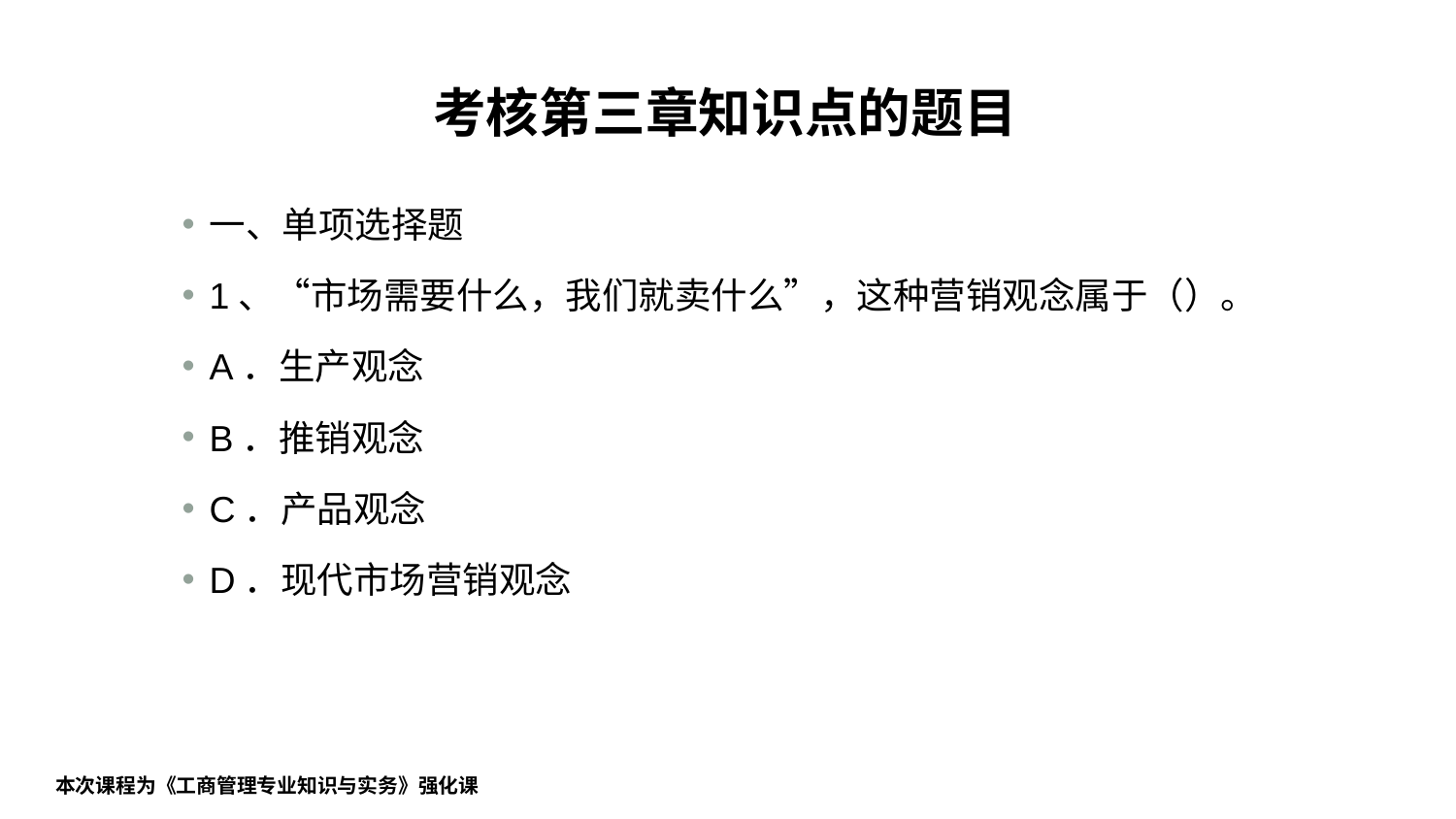

# 考核第三章知识点的题目
一、单项选择题
1、“市场需要什么，我们就卖什么”，这种营销观念属于（）。
A．生产观念
B．推销观念
C．产品观念
D．现代市场营销观念